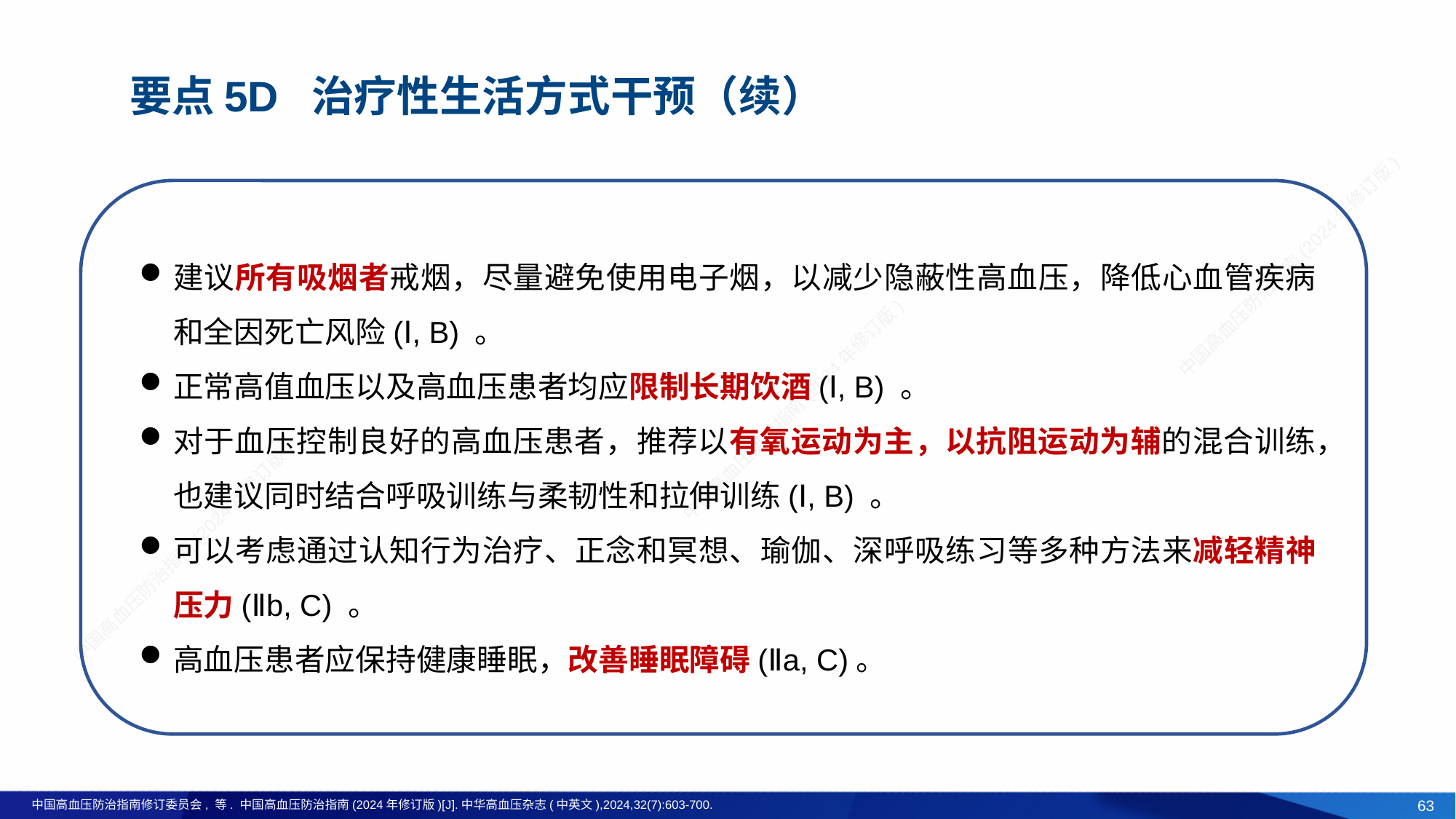

要点5D  治疗性生活方式干预（续）

建议所有吸烟者戒烟，尽量避免使用电子烟，以减少隐蔽性高血压，降低心血管疾病和全因死亡风险(Ⅰ, B) 。
正常高值血压以及高血压患者均应限制长期饮酒(Ⅰ, B) 。
对于血压控制良好的高血压患者，推荐以有氧运动为主，以抗阻运动为辅的混合训练，也建议同时结合呼吸训练与柔韧性和拉伸训练(Ⅰ, B) 。
可以考虑通过认知行为治疗、正念和冥想、瑜伽、深呼吸练习等多种方法来减轻精神压力(Ⅱb, C) 。
高血压患者应保持健康睡眠，改善睡眠障碍(Ⅱa, C)。